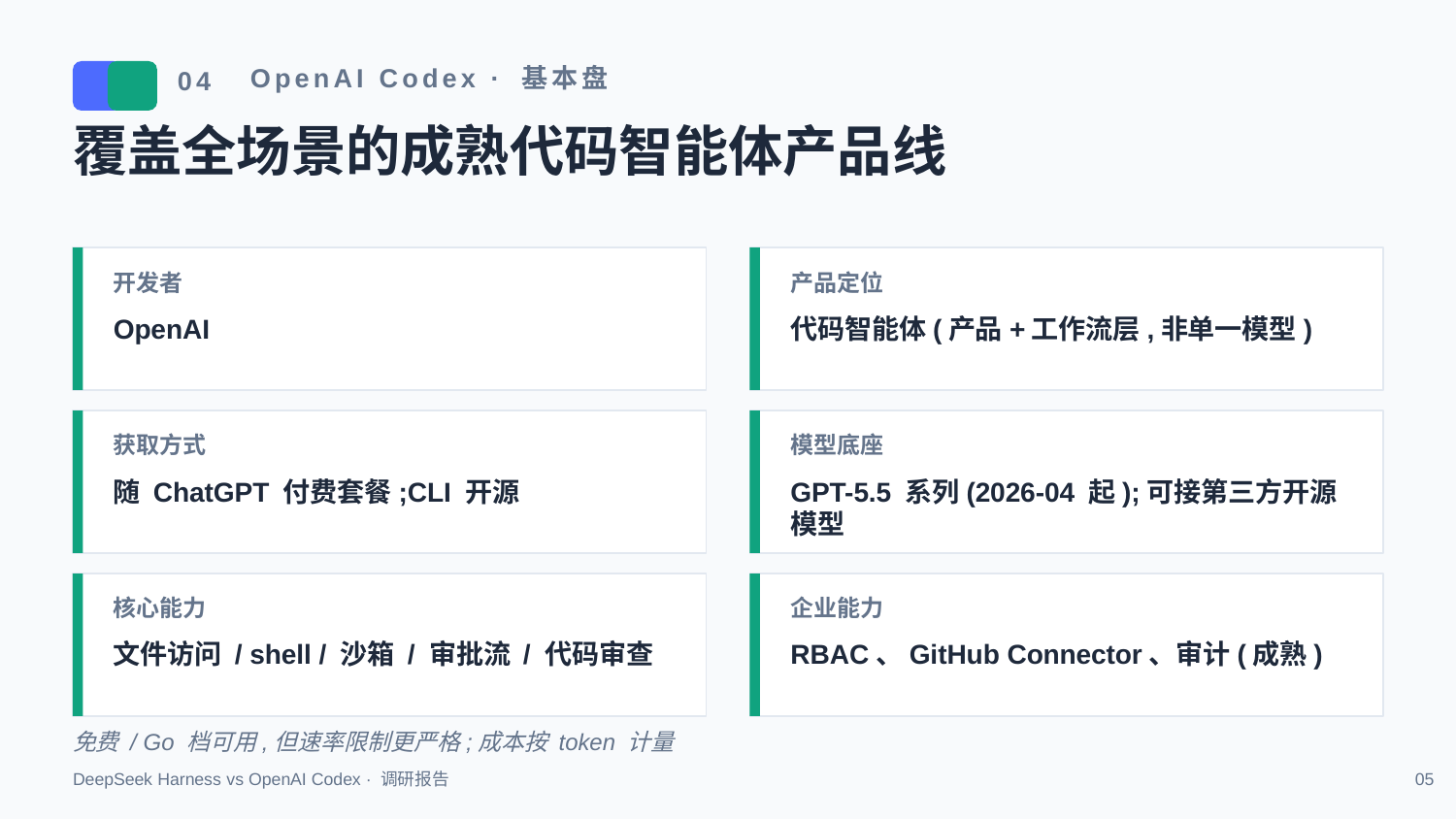

OpenAI Codex · 基本盘
04
覆盖全场景的成熟代码智能体产品线

开发者
产品定位
OpenAI
代码智能体(产品+工作流层,非单一模型)

获取方式
模型底座
随 ChatGPT 付费套餐;CLI 开源
GPT-5.5 系列(2026-04 起);可接第三方开源模型

核心能力
企业能力
文件访问 / shell / 沙箱 / 审批流 / 代码审查
RBAC、GitHub Connector、审计(成熟)
免费 / Go 档可用,但速率限制更严格;成本按 token 计量
DeepSeek Harness vs OpenAI Codex · 调研报告
05